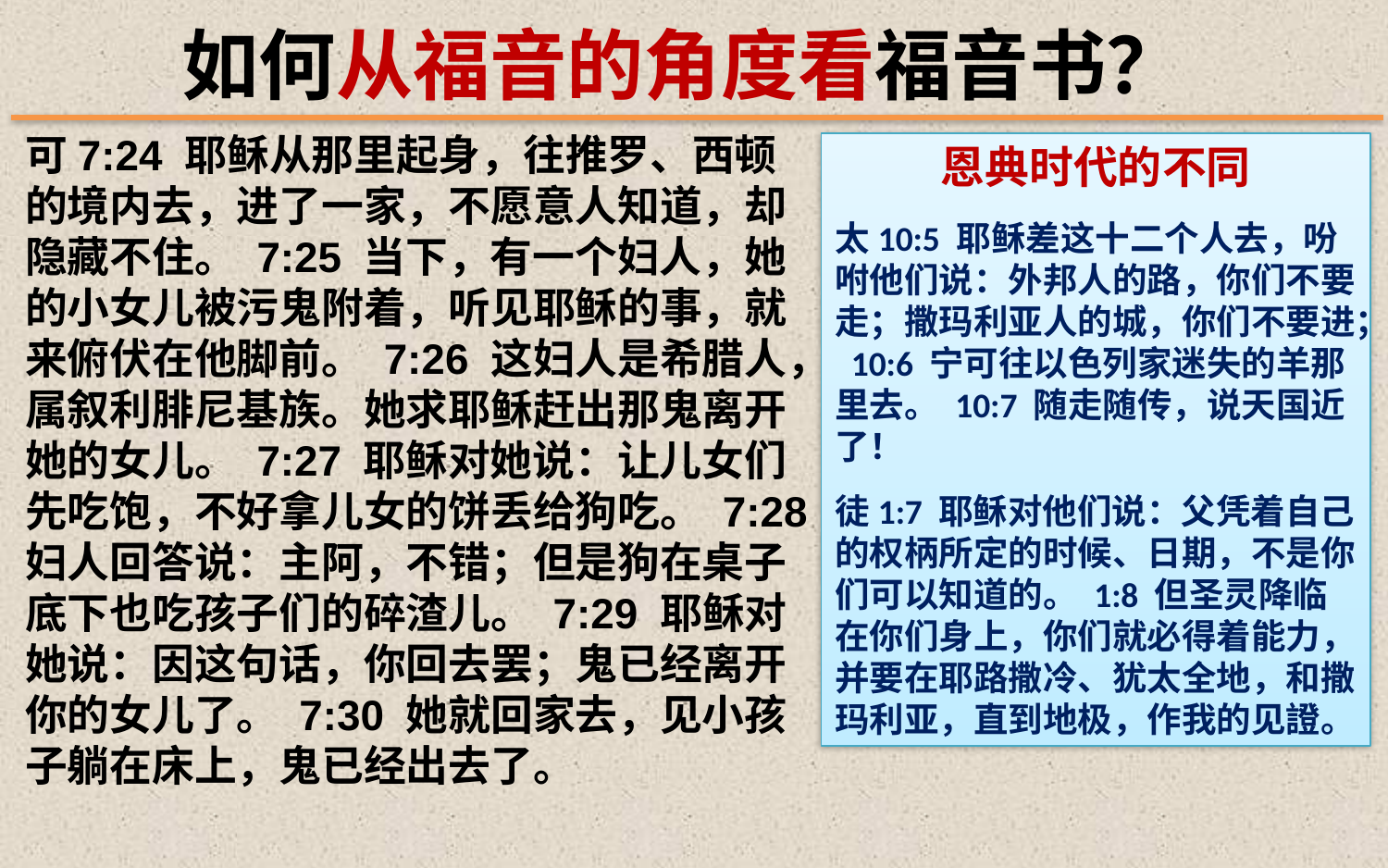

如何从福音的角度看福音书？
可7:24 耶稣从那里起身，往推罗、西顿的境内去，进了一家，不愿意人知道，却隐藏不住。 7:25 当下，有一个妇人，她的小女儿被污鬼附着，听见耶稣的事，就来俯伏在他脚前。 7:26 这妇人是希腊人，属叙利腓尼基族。她求耶稣赶出那鬼离开她的女儿。 7:27 耶稣对她说：让儿女们先吃饱，不好拿儿女的饼丢给狗吃。 7:28 妇人回答说：主阿，不错；但是狗在桌子底下也吃孩子们的碎渣儿。 7:29 耶稣对她说：因这句话，你回去罢；鬼已经离开你的女儿了。 7:30 她就回家去，见小孩子躺在床上，鬼已经出去了。
恩典时代的不同
太10:5 耶稣差这十二个人去，吩咐他们说：外邦人的路，你们不要走；撒玛利亚人的城，你们不要进； 10:6 宁可往以色列家迷失的羊那里去。 10:7 随走随传，说天国近了！
徒1:7 耶稣对他们说：父凭着自己的权柄所定的时候、日期，不是你们可以知道的。 1:8 但圣灵降临在你们身上，你们就必得着能力，并要在耶路撒冷、犹太全地，和撒玛利亚，直到地极，作我的见證。